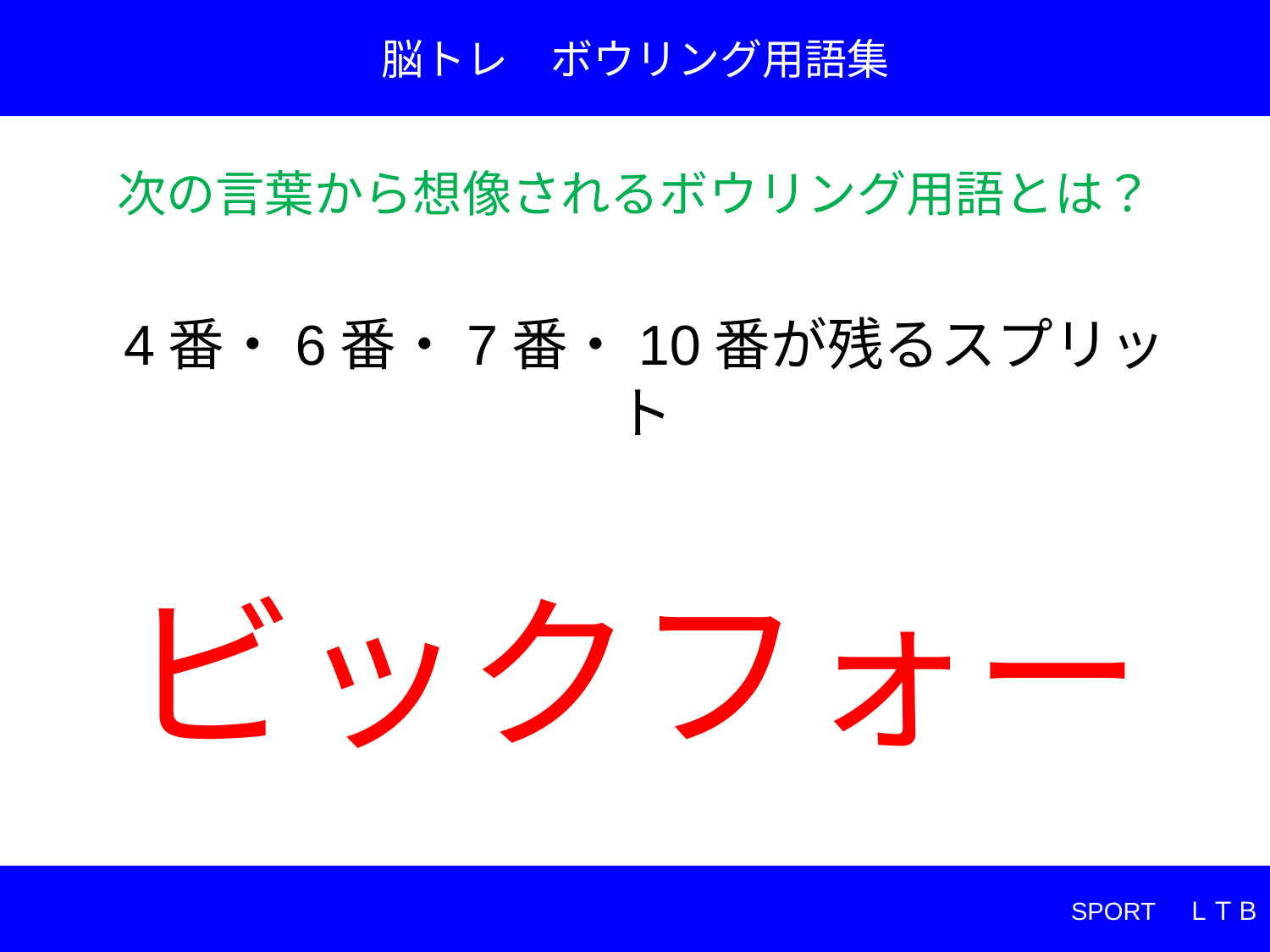

脳トレ　ボウリング用語集
次の言葉から想像されるボウリング用語とは？
4番・6番・7番・10番が残るスプリット
# ビックフォー
SPORT　ＬＴＢ